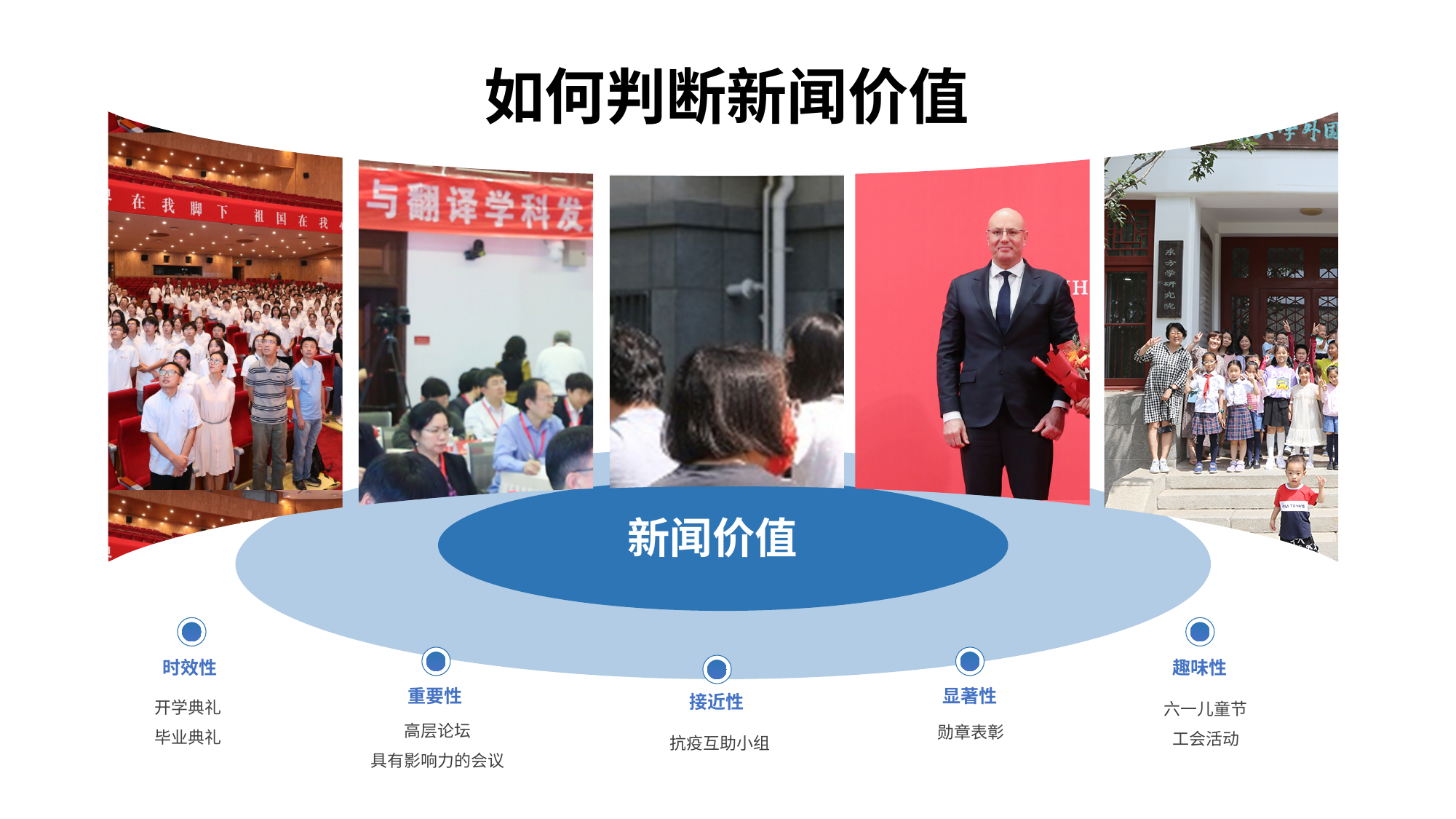

如何判断新闻价值

新闻价值

重要性
高层论坛
具有影响力的会议

显著性
勋章表彰
时效性
趣味性

接近性
抗疫互助小组
开学典礼
毕业典礼
六一儿童节
工会活动